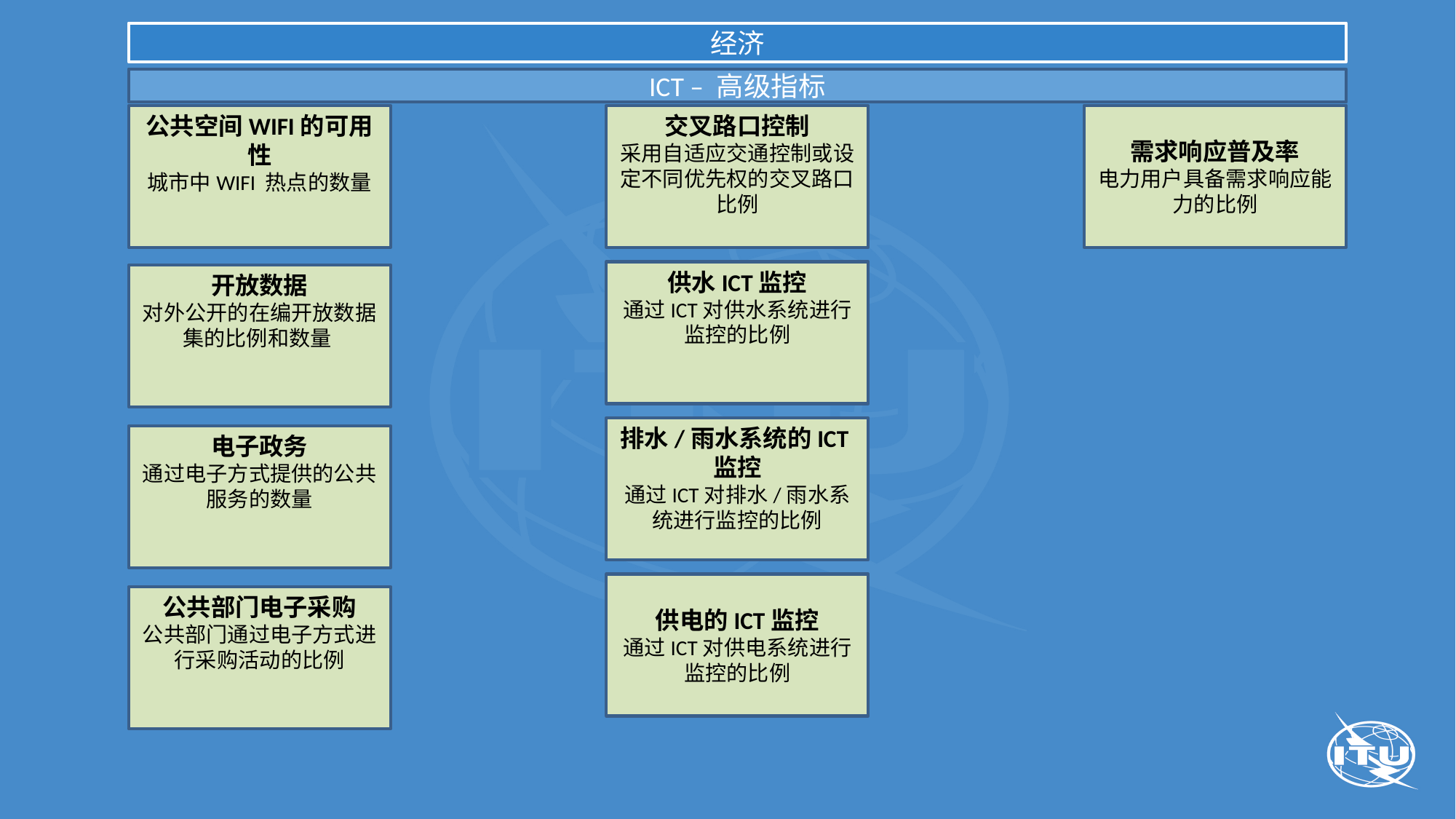

经济
ICT – 高级指标
需求响应普及率
电力用户具备需求响应能力的比例
公共空间WIFI的可用性
城市中WIFI 热点的数量
交叉路口控制
采用自适应交通控制或设定不同优先权的交叉路口比例
供水ICT监控
通过ICT对供水系统进行监控的比例
开放数据
对外公开的在编开放数据集的比例和数量

排水/雨水系统的ICT监控
通过ICT对排水/雨水系统进行监控的比例
电子政务
通过电子方式提供的公共服务的数量
供电的ICT监控
通过ICT对供电系统进行监控的比例
公共部门电子采购
公共部门通过电子方式进行采购活动的比例